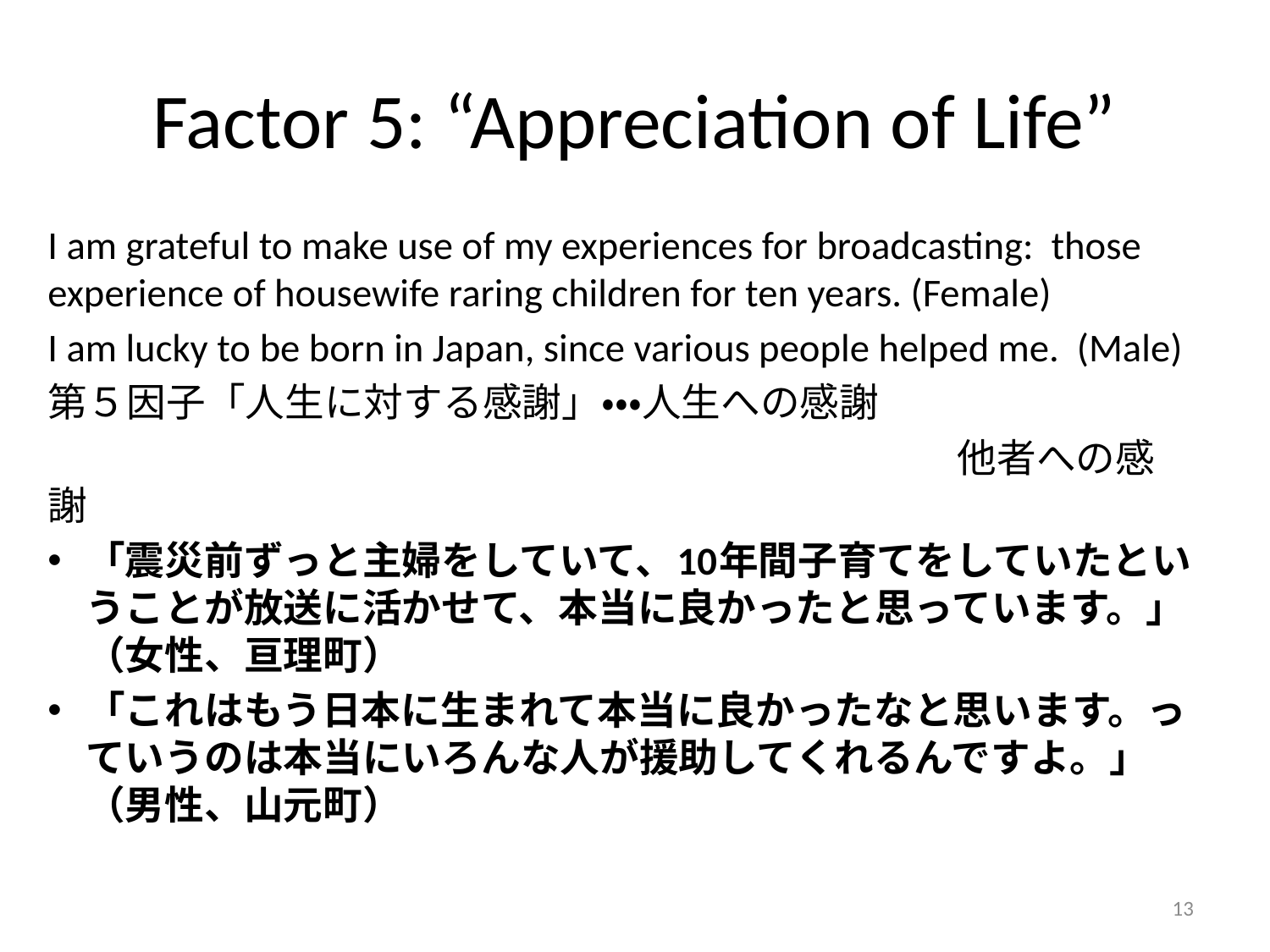

# Factor 5: “Appreciation of Life”

I am grateful to make use of my experiences for broadcasting:  those experience of housewife raring children for ten years. (Female)
I am lucky to be born in Japan, since various people helped me.  (Male)
第５因子「人生に対する感謝」・・・人生への感謝
　　　　　　　　　　　　　　　　　　　　　　　他者への感謝
「震災前ずっと主婦をしていて、10年間子育てをしていたということが放送に活かせて、本当に良かったと思っています。」（女性、亘理町）
「これはもう日本に生まれて本当に良かったなと思います。っていうのは本当にいろんな人が援助してくれるんですよ。」（男性、山元町）
13